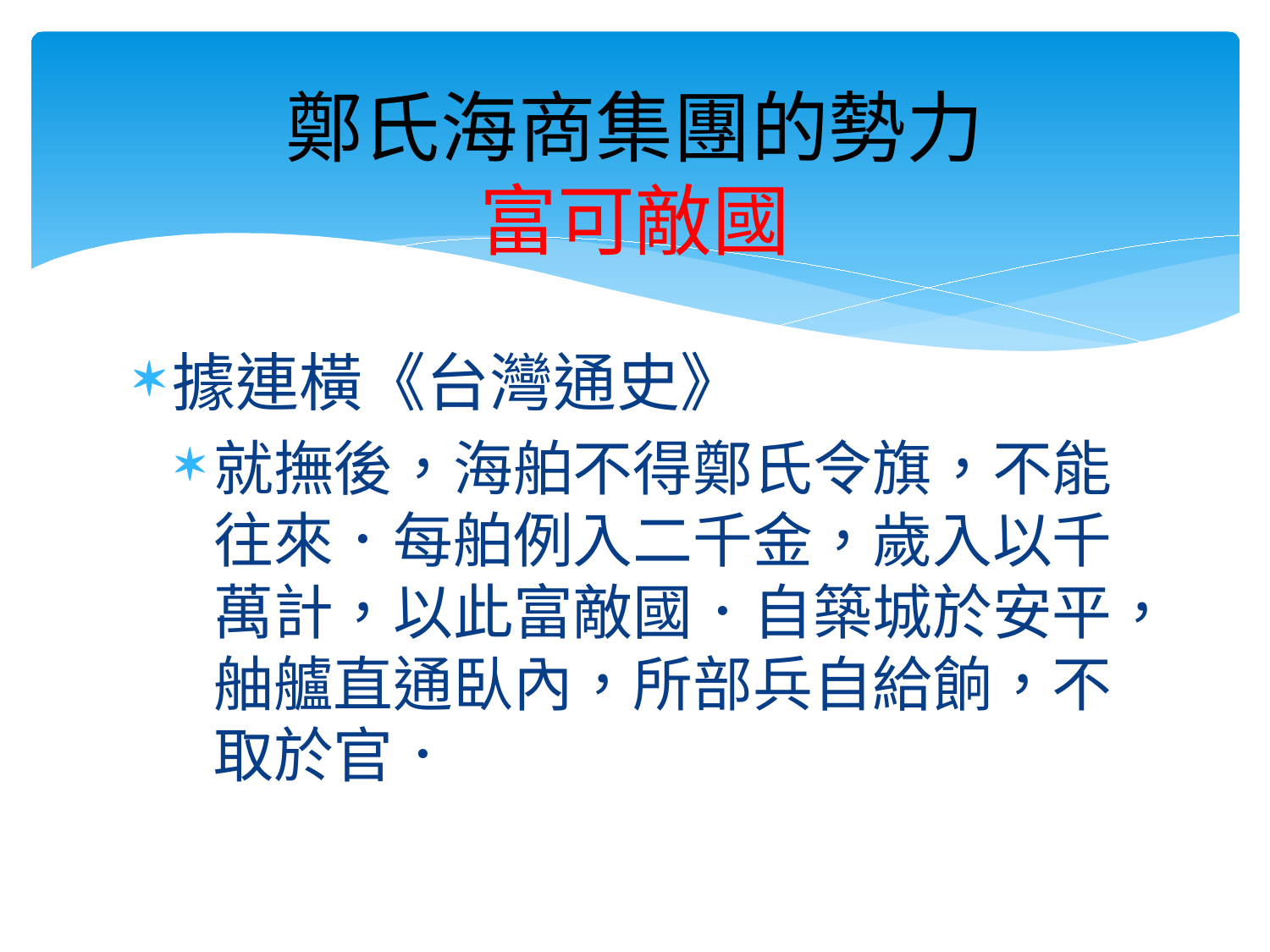

# 鄭氏海商集團的勢力 富可敵國
據連橫《台灣通史》
就撫後，海舶不得鄭氏令旗，不能往來．每舶例入二千金，歲入以千萬計，以此富敵國．自築城於安平，舳艫直通臥內，所部兵自給餉，不取於官．